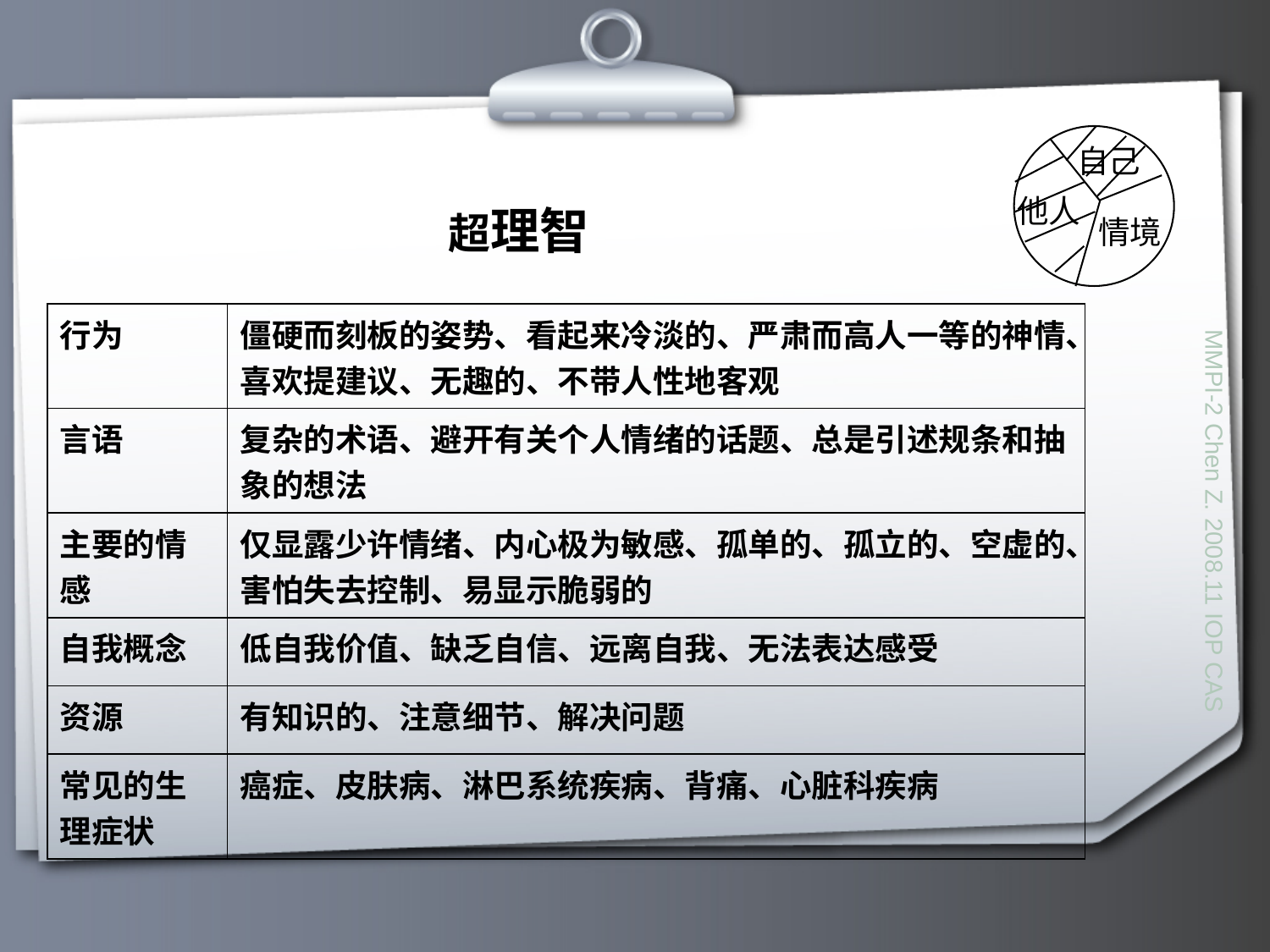

自己
他人
情境
超理智
| 行为 | 僵硬而刻板的姿势、看起来冷淡的、严肃而高人一等的神情、喜欢提建议、无趣的、不带人性地客观 |
| --- | --- |
| 言语 | 复杂的术语、避开有关个人情绪的话题、总是引述规条和抽象的想法 |
| 主要的情感 | 仅显露少许情绪、内心极为敏感、孤单的、孤立的、空虚的、害怕失去控制、易显示脆弱的 |
| 自我概念 | 低自我价值、缺乏自信、远离自我、无法表达感受 |
| 资源 | 有知识的、注意细节、解决问题 |
| 常见的生理症状 | 癌症、皮肤病、淋巴系统疾病、背痛、心脏科疾病 |